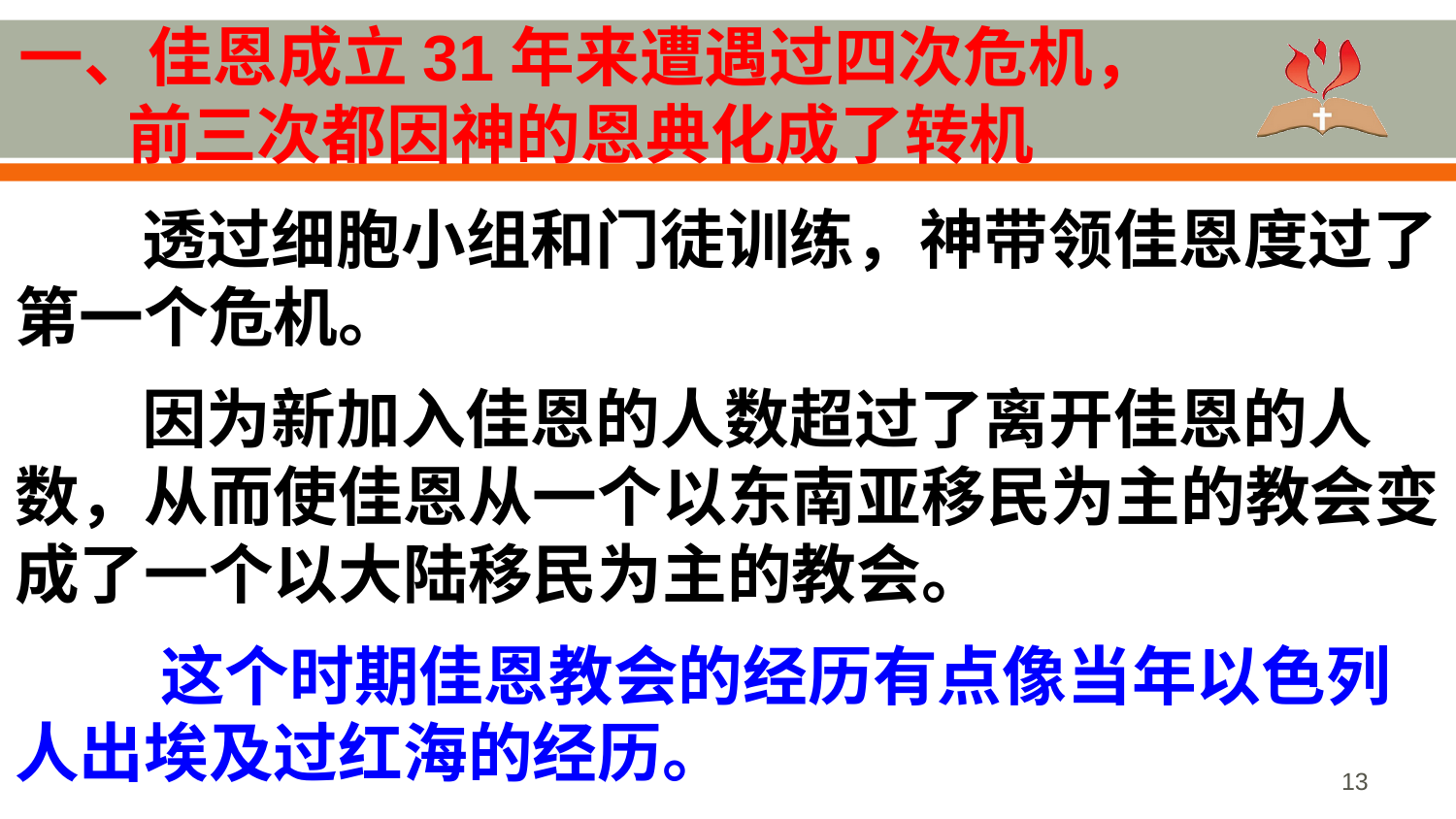

# 一、佳恩成立31年来遭遇过四次危机，前三次都因神的恩典化成了转机
透过细胞小组和门徒训练，神带领佳恩度过了第一个危机。
因为新加入佳恩的人数超过了离开佳恩的人数，从而使佳恩从一个以东南亚移民为主的教会变成了一个以大陆移民为主的教会。
	这个时期佳恩教会的经历有点像当年以色列人出埃及过红海的经历。

13